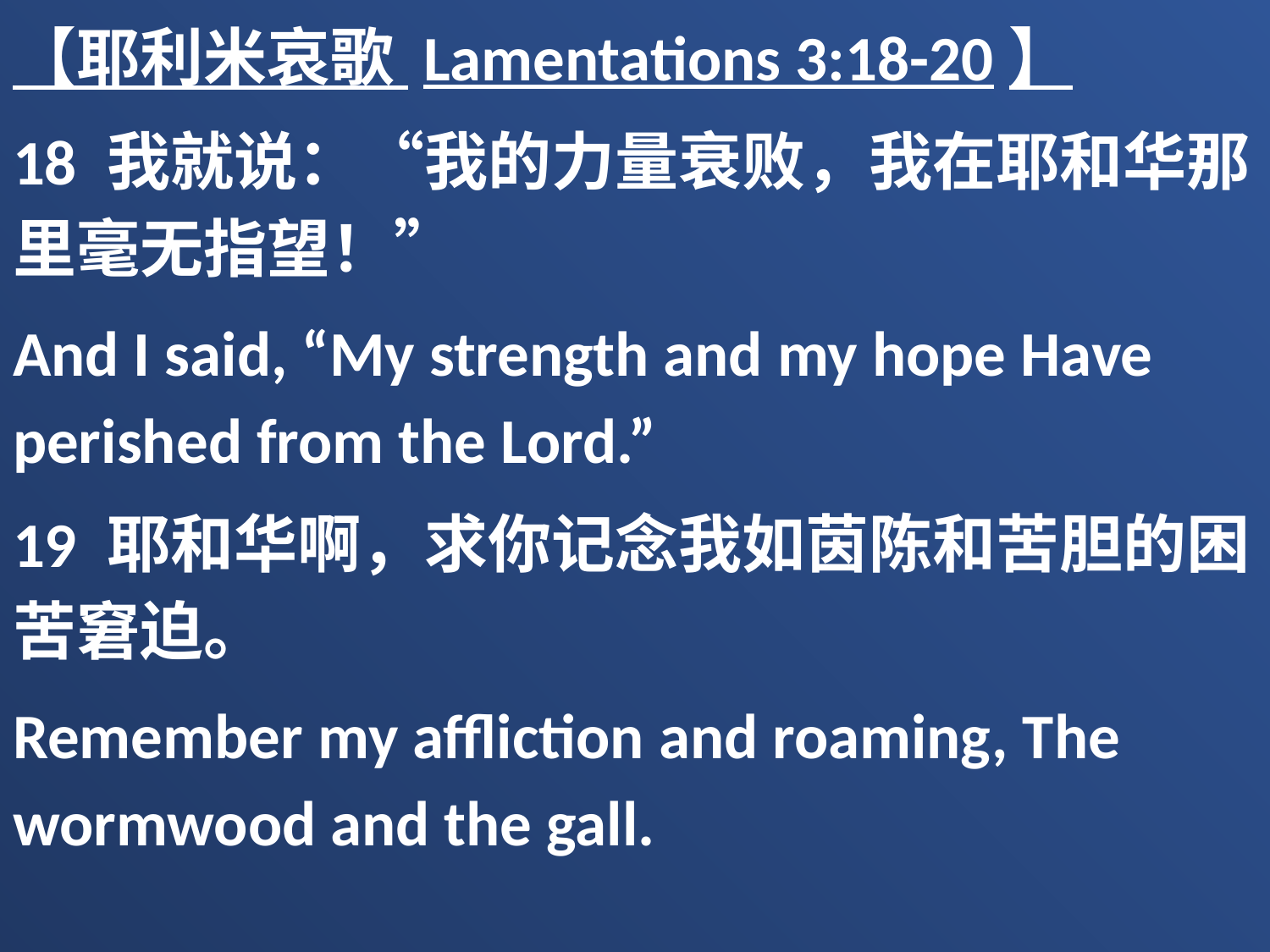

【耶利米哀歌 Lamentations 3:18-20】
18 我就说：“我的力量衰败，我在耶和华那里毫无指望！”
And I said, “My strength and my hope Have perished from the Lord.”
19 耶和华啊，求你记念我如茵陈和苦胆的困苦窘迫。
Remember my affliction and roaming, The wormwood and the gall.